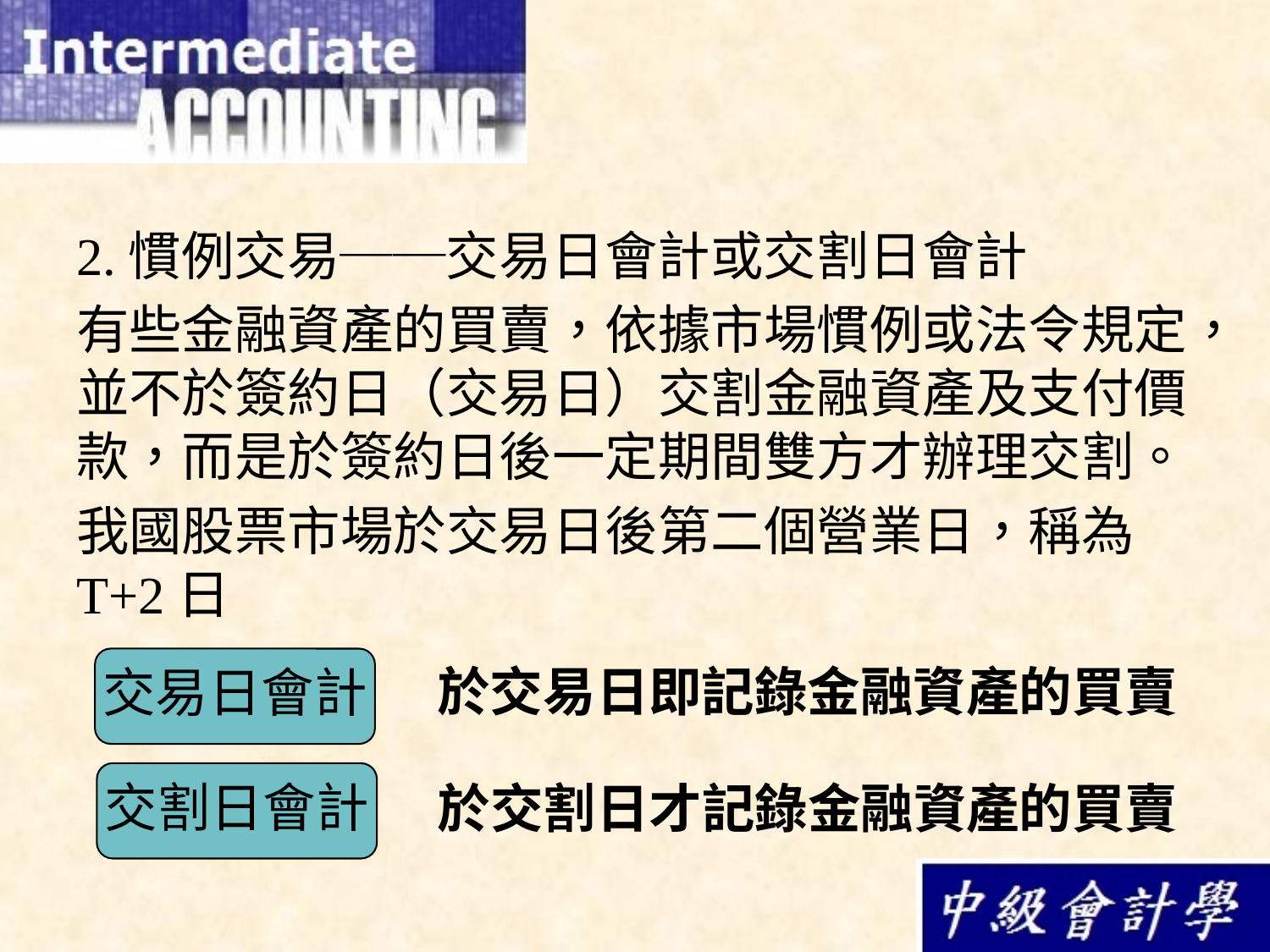

2.慣例交易──交易日會計或交割日會計
有些金融資產的買賣，依據市場慣例或法令規定，並不於簽約日（交易日）交割金融資產及支付價款，而是於簽約日後一定期間雙方才辦理交割。
我國股票市場於交易日後第二個營業日，稱為T+2日
交易日會計
於交易日即記錄金融資產的買賣
交割日會計
於交割日才記錄金融資產的買賣